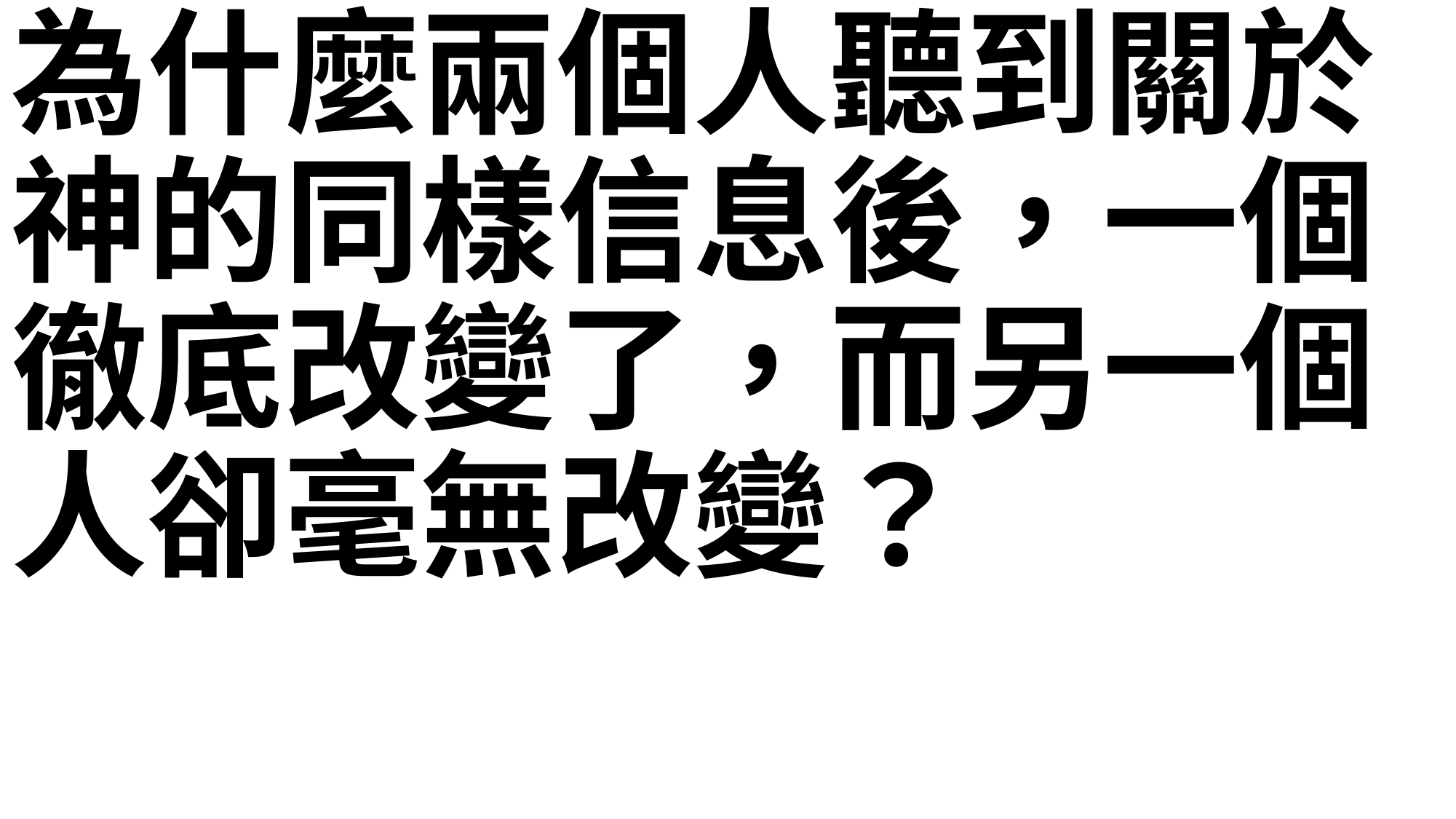

為什麼兩個人聽到關於神的同樣信息後，一個徹底改變了，而另一個人卻毫無改變？